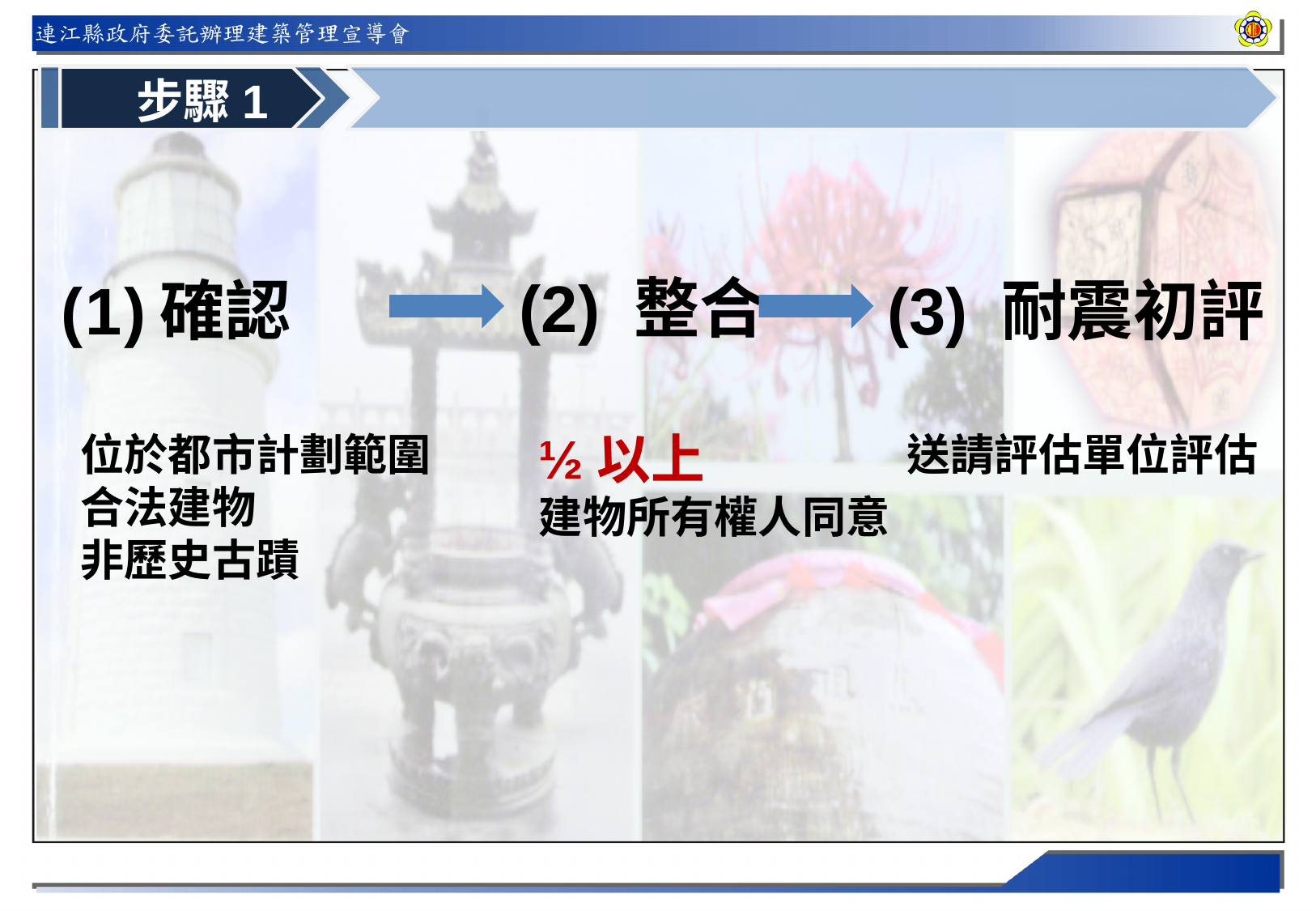

步驟1

(2) 整合

½以上
建物所有權人同意

確認

位於都市計劃範圍
合法建物
非歷史古蹟

(3) 耐震初評

送請評估單位評估